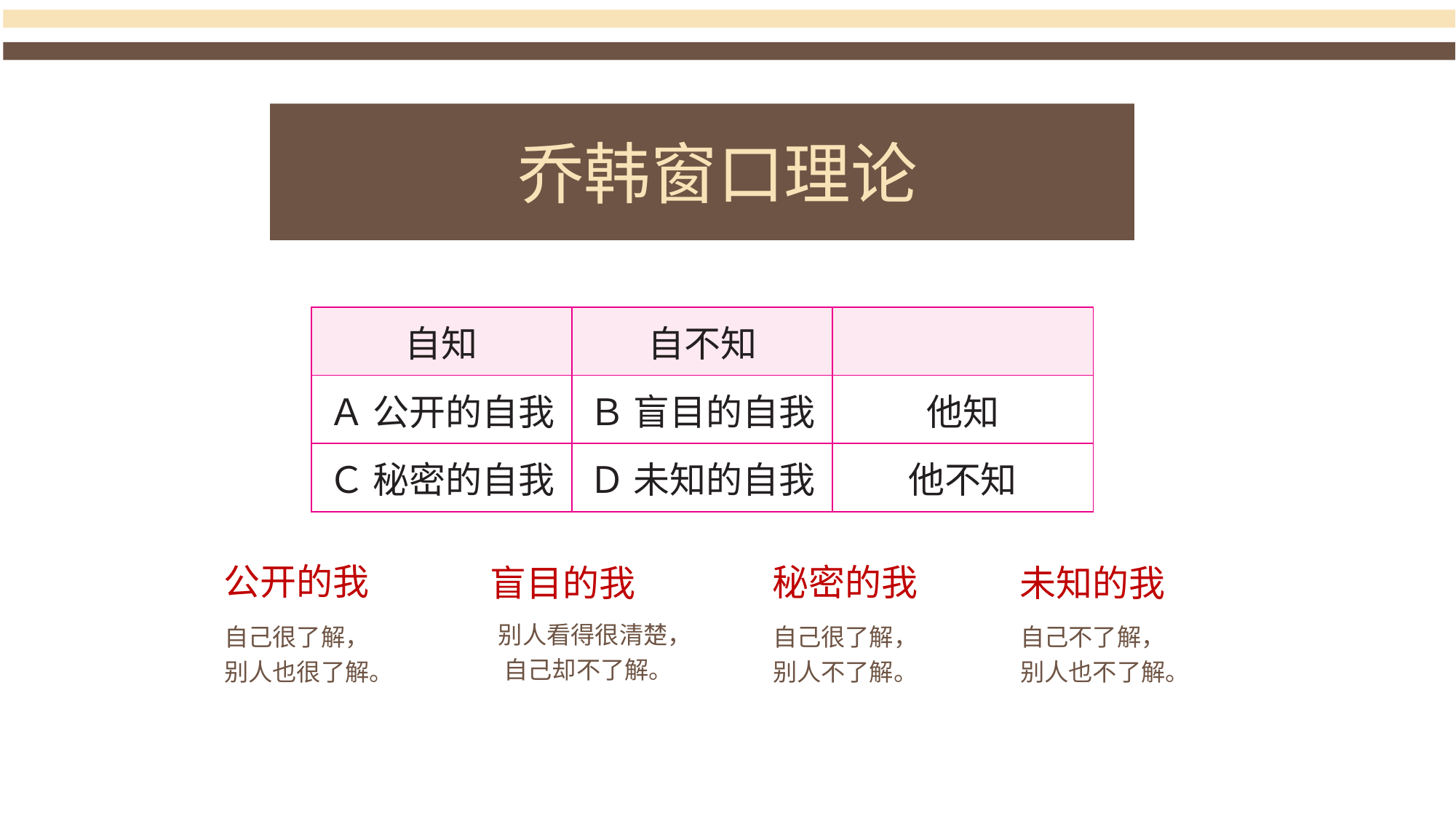

乔韩窗口理论

| 自知 | 自不知 |  |
| --- | --- | --- |
| Ａ 公开的自我 | Ｂ 盲目的自我 | 他知 |
| Ｃ 秘密的自我 | Ｄ 未知的自我 | 他不知 |
公开的我
秘密的我
未知的我
盲目的我
别人看得很清楚， 自己却不了解。
自己很了解， 别人也很了解。
自己很了解， 别人不了解。
自己不了解， 别人也不了解。